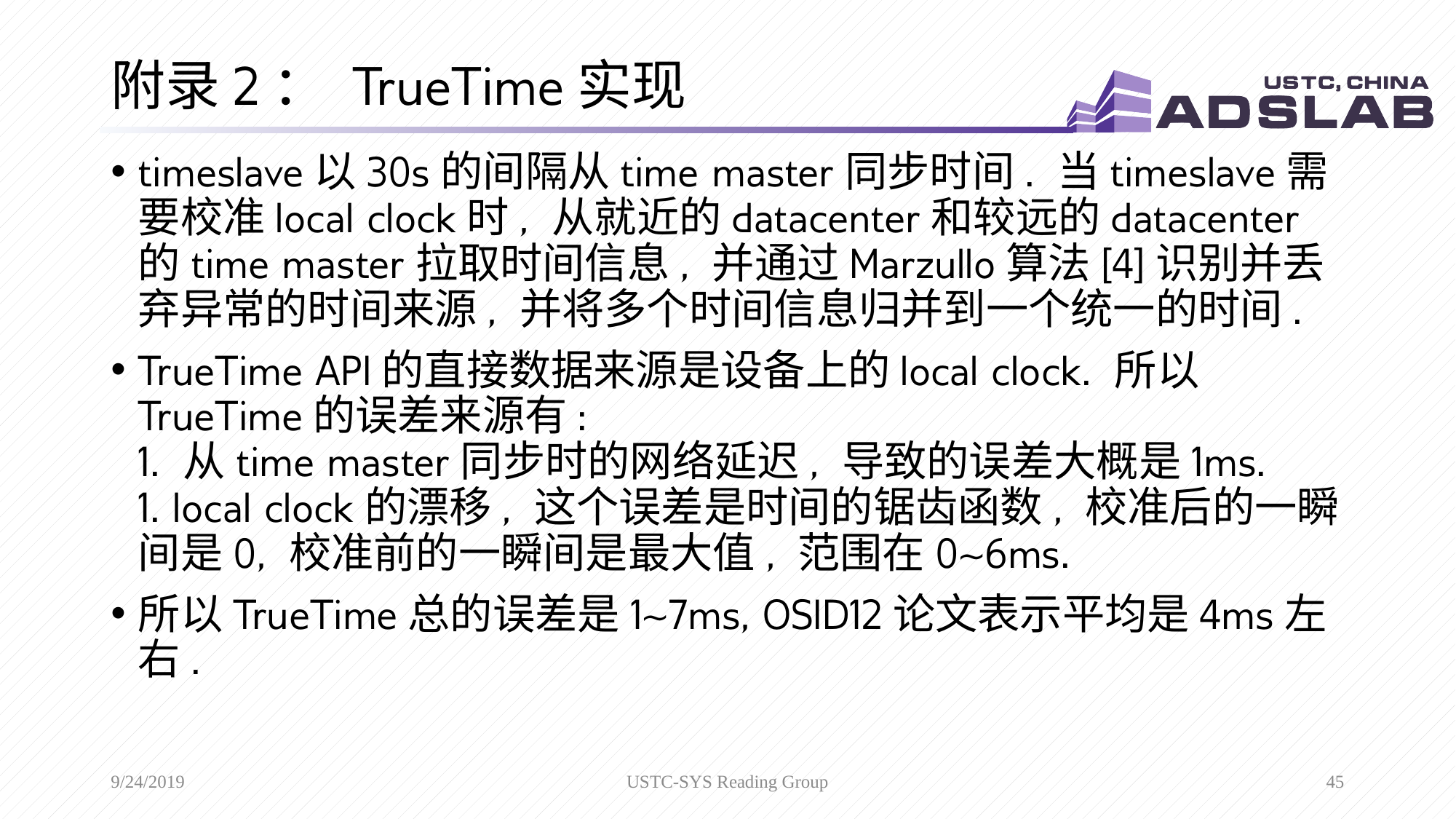

# 附录2： TrueTime实现
timeslave以30s的间隔从time master同步时间. 当timeslave需要校准local clock时, 从就近的datacenter和较远的datacenter的time master拉取时间信息, 并通过Marzullo算法[4]识别并丢弃异常的时间来源, 并将多个时间信息归并到一个统一的时间.
TrueTime API的直接数据来源是设备上的local clock. 所以TrueTime的误差来源有:
1. 从time master同步时的网络延迟, 导致的误差大概是1ms.
1. local clock的漂移, 这个误差是时间的锯齿函数, 校准后的一瞬间是0, 校准前的一瞬间是最大值, 范围在0~6ms.
所以TrueTime总的误差是1~7ms, OSID12论文表示平均是4ms左右.
9/24/2019
USTC-SYS Reading Group